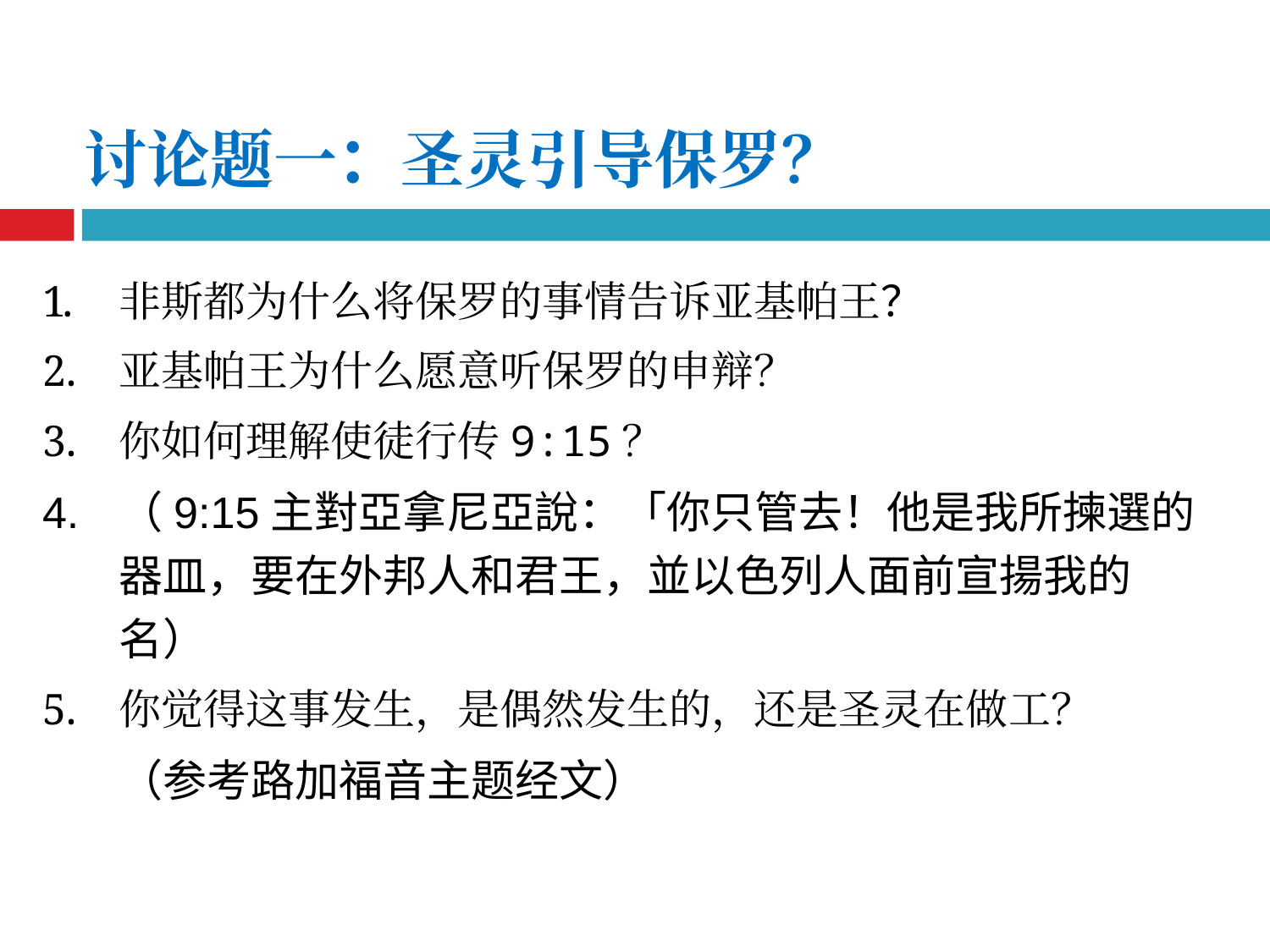

讨论题一：圣灵引导保罗？
非斯都为什么将保罗的事情告诉亚基帕王？
亚基帕王为什么愿意听保罗的申辩？
你如何理解使徒行传9:15？
（9:15主對亞拿尼亞說：「你只管去！他是我所揀選的器皿，要在外邦人和君王，並以色列人面前宣揚我的名）
你觉得这事发生，是偶然发生的，还是圣灵在做工？
	（参考路加福音主题经文）